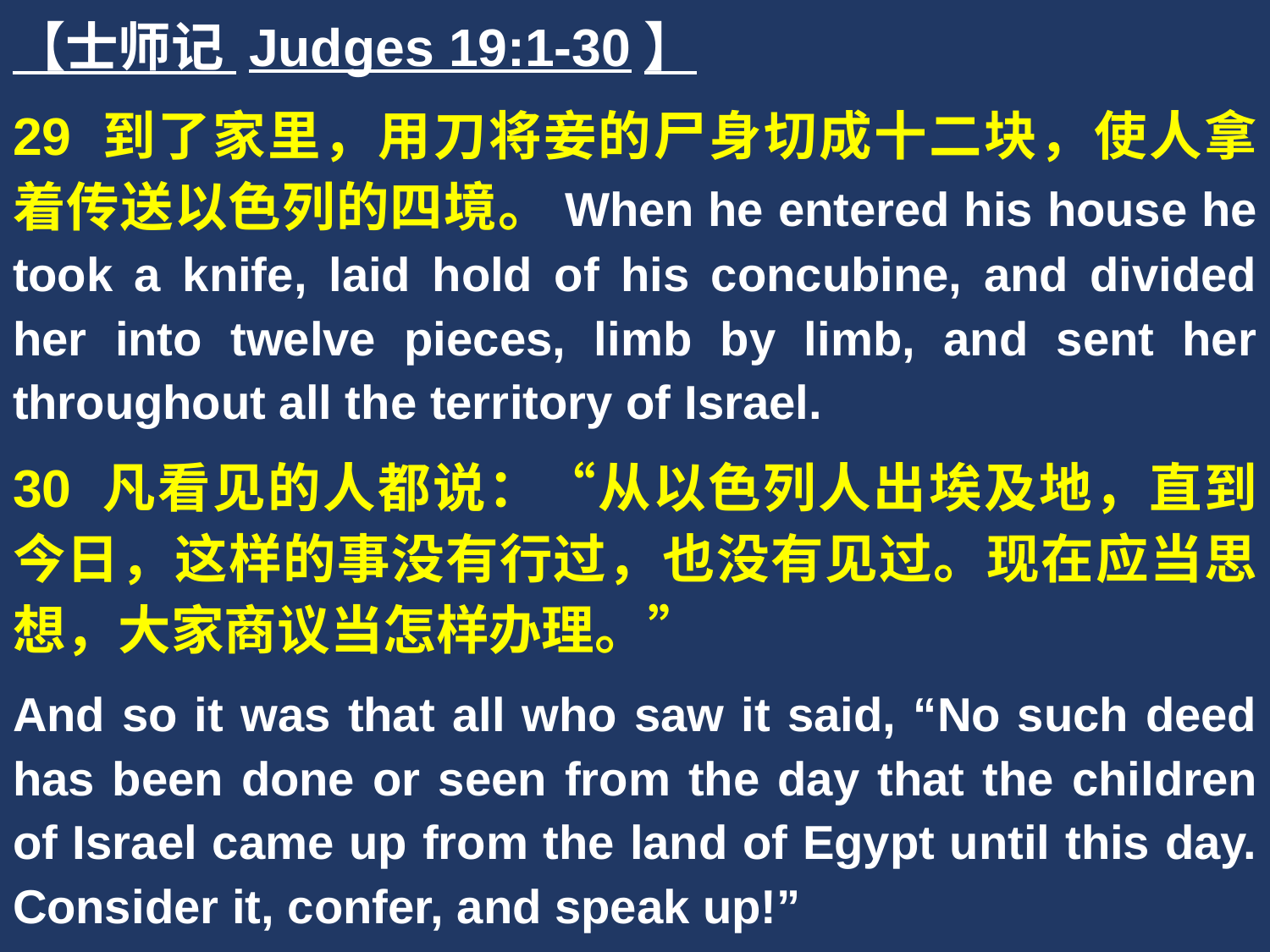

【士师记 Judges 19:1-30】
29 到了家里，用刀将妾的尸身切成十二块，使人拿着传送以色列的四境。When he entered his house he took a knife, laid hold of his concubine, and divided her into twelve pieces, limb by limb, and sent her throughout all the territory of Israel.
30 凡看见的人都说：“从以色列人出埃及地，直到今日，这样的事没有行过，也没有见过。现在应当思想，大家商议当怎样办理。”
And so it was that all who saw it said, “No such deed has been done or seen from the day that the children of Israel came up from the land of Egypt until this day. Consider it, confer, and speak up!”